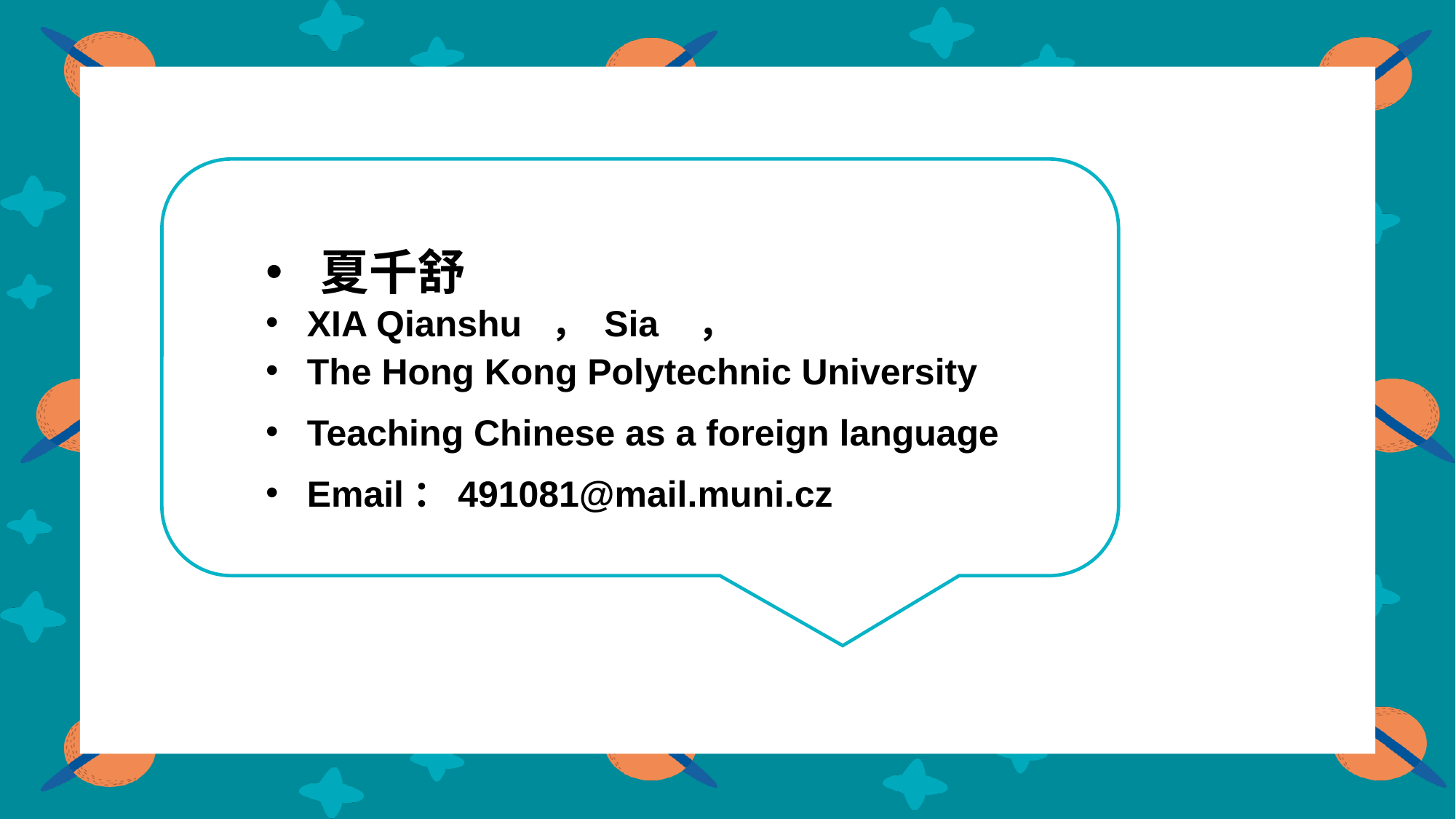

夏千舒
XIA Qianshu  ， Sia   ，
The Hong Kong Polytechnic University
Teaching Chinese as a foreign language
Email：491081@mail.muni.cz